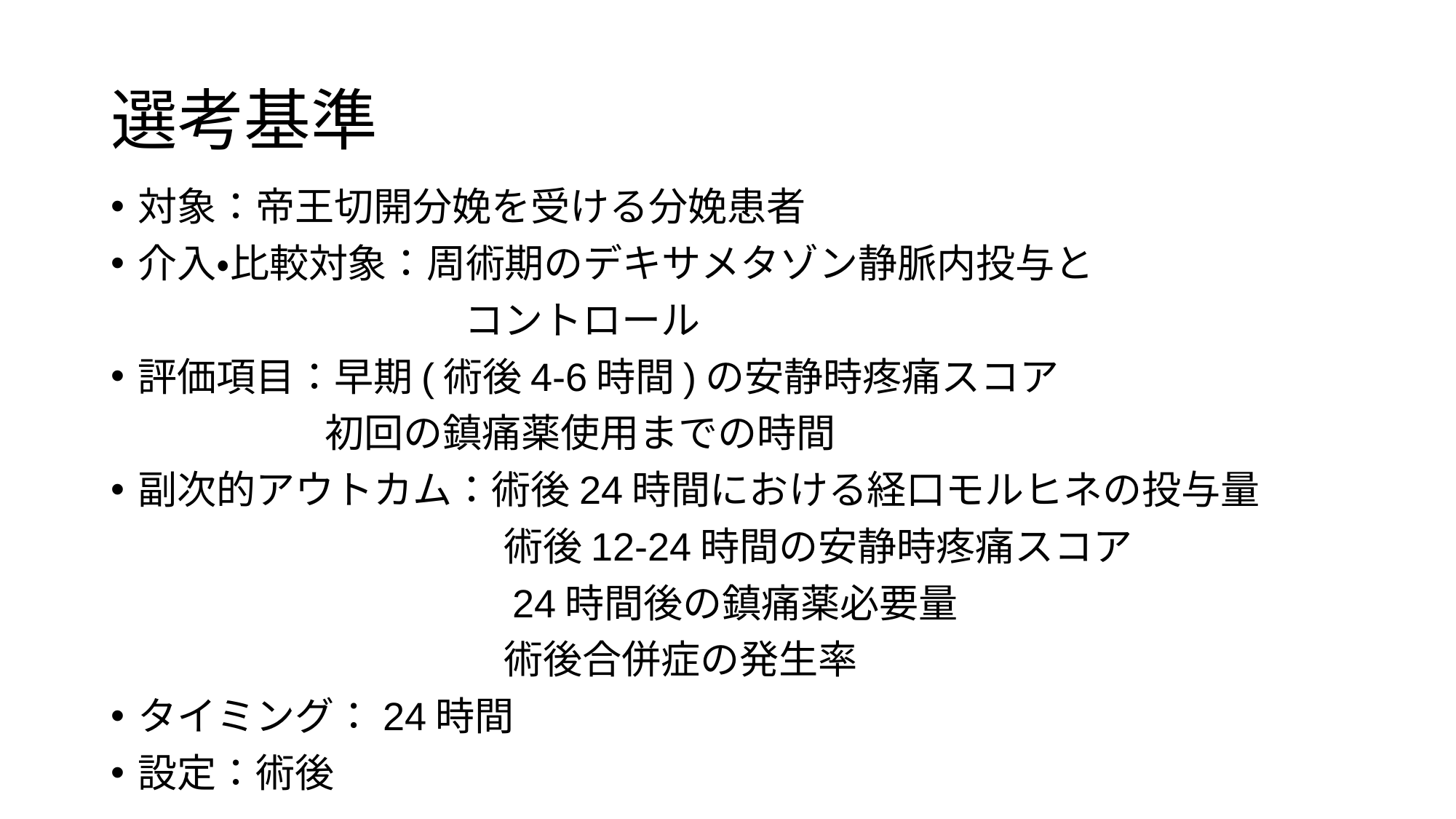

# 選考基準
対象：帝王切開分娩を受ける分娩患者
介入・比較対象：周術期のデキサメタゾン静脈内投与と
　　　　　　　　　コントロール
評価項目：早期(術後4-6時間)の安静時疼痛スコア
　　　　　  初回の鎮痛薬使用までの時間
副次的アウトカム：術後24時間における経口モルヒネの投与量
　　　　　　　　　　術後12-24時間の安静時疼痛スコア
　　　　　　　　　　24時間後の鎮痛薬必要量
　　　　　　　　　　術後合併症の発生率
タイミング：24時間
設定：術後